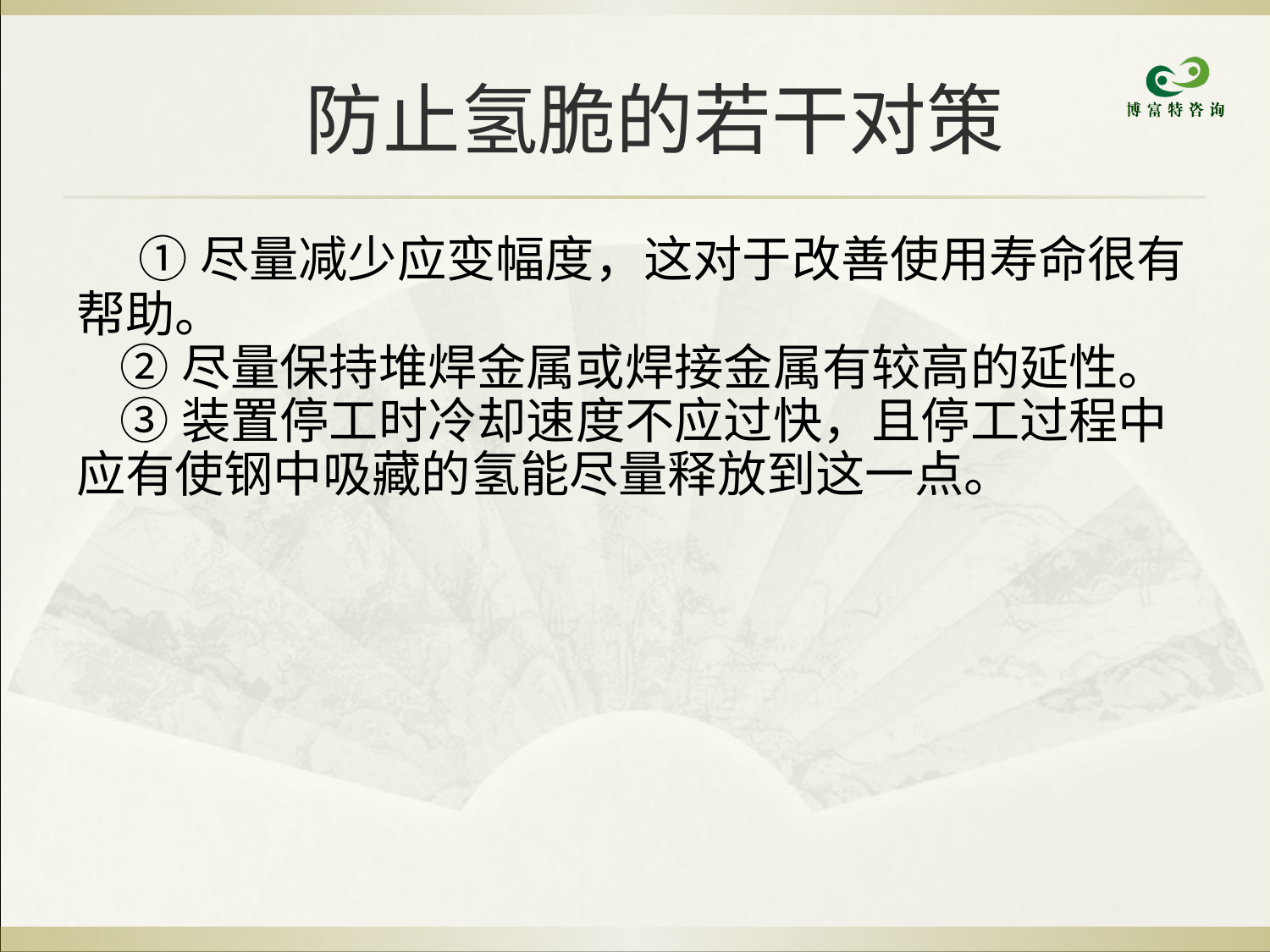

防止氢脆的若干对策
    ①尽量减少应变幅度，这对于改善使用寿命很有帮助。
    ②尽量保持堆焊金属或焊接金属有较高的延性。
    ③装置停工时冷却速度不应过快，且停工过程中应有使钢中吸藏的氢能尽量释放到这一点。